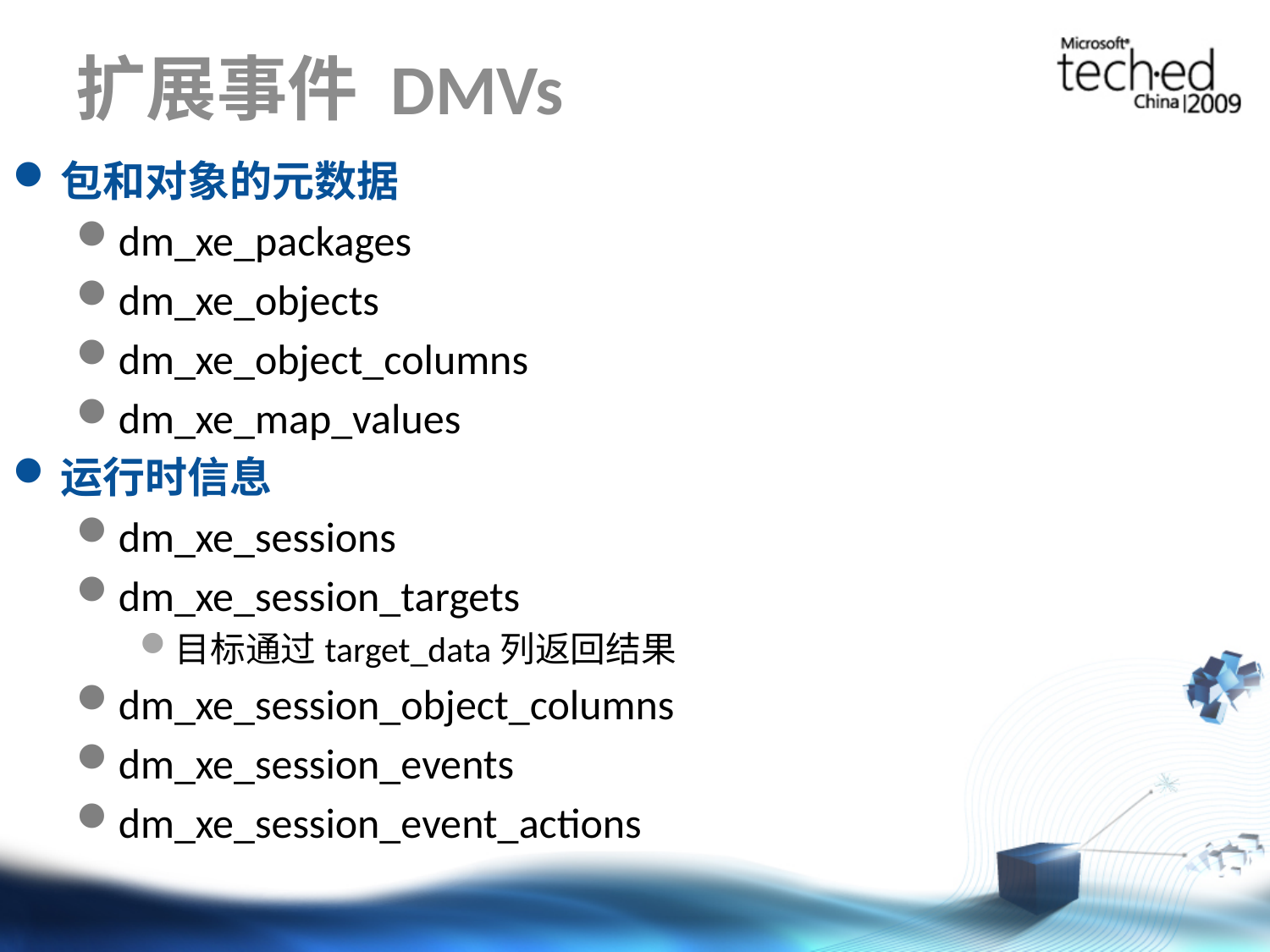

# 扩展事件 DMVs
包和对象的元数据
dm_xe_packages
dm_xe_objects
dm_xe_object_columns
dm_xe_map_values
运行时信息
dm_xe_sessions
dm_xe_session_targets
目标通过target_data列返回结果
dm_xe_session_object_columns
dm_xe_session_events
dm_xe_session_event_actions